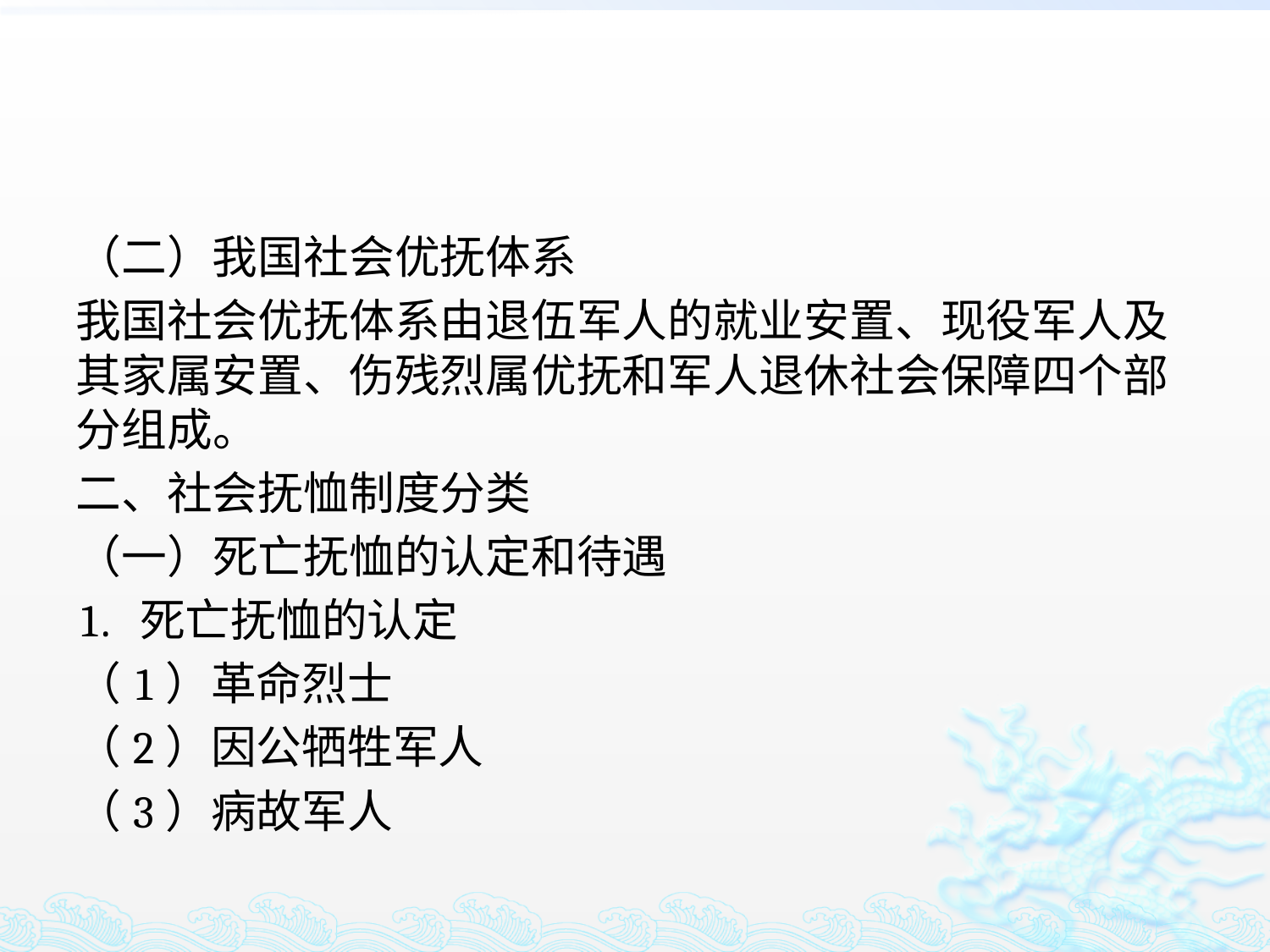

#
（二）我国社会优抚体系
我国社会优抚体系由退伍军人的就业安置、现役军人及其家属安置、伤残烈属优抚和军人退休社会保障四个部分组成。
二、社会抚恤制度分类
（一）死亡抚恤的认定和待遇
1.  死亡抚恤的认定
（1）革命烈士
（2）因公牺牲军人
（3）病故军人